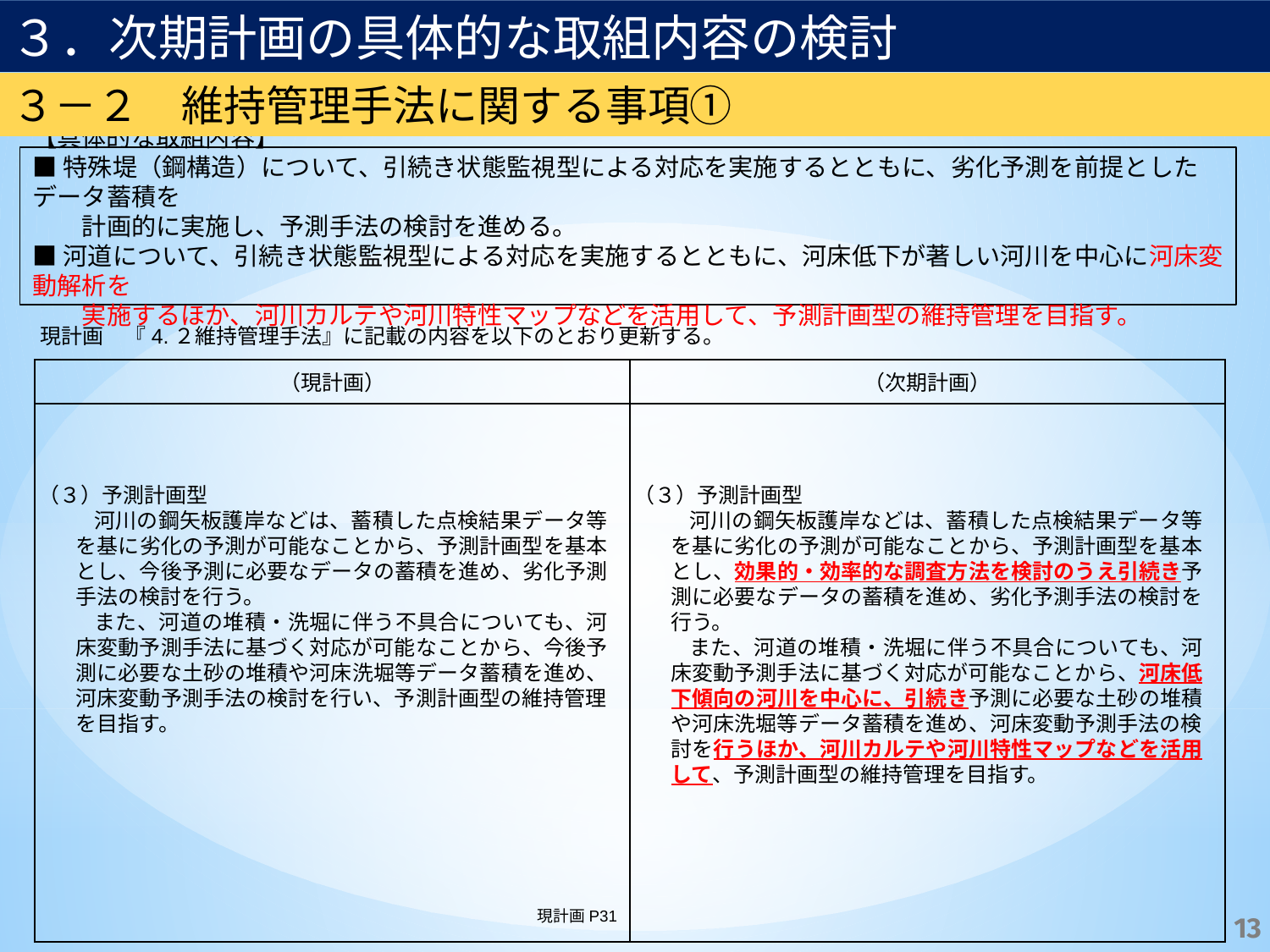

３．次期計画の具体的な取組内容の検討
３－２　維持管理手法に関する事項①
【具体的な取組内容】
■特殊堤（鋼構造）について、引続き状態監視型による対応を実施するとともに、劣化予測を前提としたデータ蓄積を
　　計画的に実施し、予測手法の検討を進める。
■河道について、引続き状態監視型による対応を実施するとともに、河床低下が著しい河川を中心に河床変動解析を
　　実施するほか、河川カルテや河川特性マップなどを活用して、予測計画型の維持管理を目指す。

現計画　『4.２維持管理手法』に記載の内容を以下のとおり更新する。
| （現計画） | （次期計画） |
| --- | --- |
|  |  |

（３）予測計画型
河川の鋼矢板護岸などは、蓄積した点検結果データ等を基に劣化の予測が可能なことから、予測計画型を基本とし、今後予測に必要なデータの蓄積を進め、劣化予測手法の検討を行う。
また、河道の堆積・洗堀に伴う不具合についても、河床変動予測手法に基づく対応が可能なことから、今後予測に必要な土砂の堆積や河床洗堀等データ蓄積を進め、河床変動予測手法の検討を行い、予測計画型の維持管理を目指す。
（３）予測計画型
河川の鋼矢板護岸などは、蓄積した点検結果データ等を基に劣化の予測が可能なことから、予測計画型を基本とし、効果的・効率的な調査方法を検討のうえ引続き予測に必要なデータの蓄積を進め、劣化予測手法の検討を行う。
また、河道の堆積・洗堀に伴う不具合についても、河床変動予測手法に基づく対応が可能なことから、河床低下傾向の河川を中心に、引続き予測に必要な土砂の堆積や河床洗堀等データ蓄積を進め、河床変動予測手法の検討を行うほか、河川カルテや河川特性マップなどを活用して、予測計画型の維持管理を目指す。
現計画P31
13